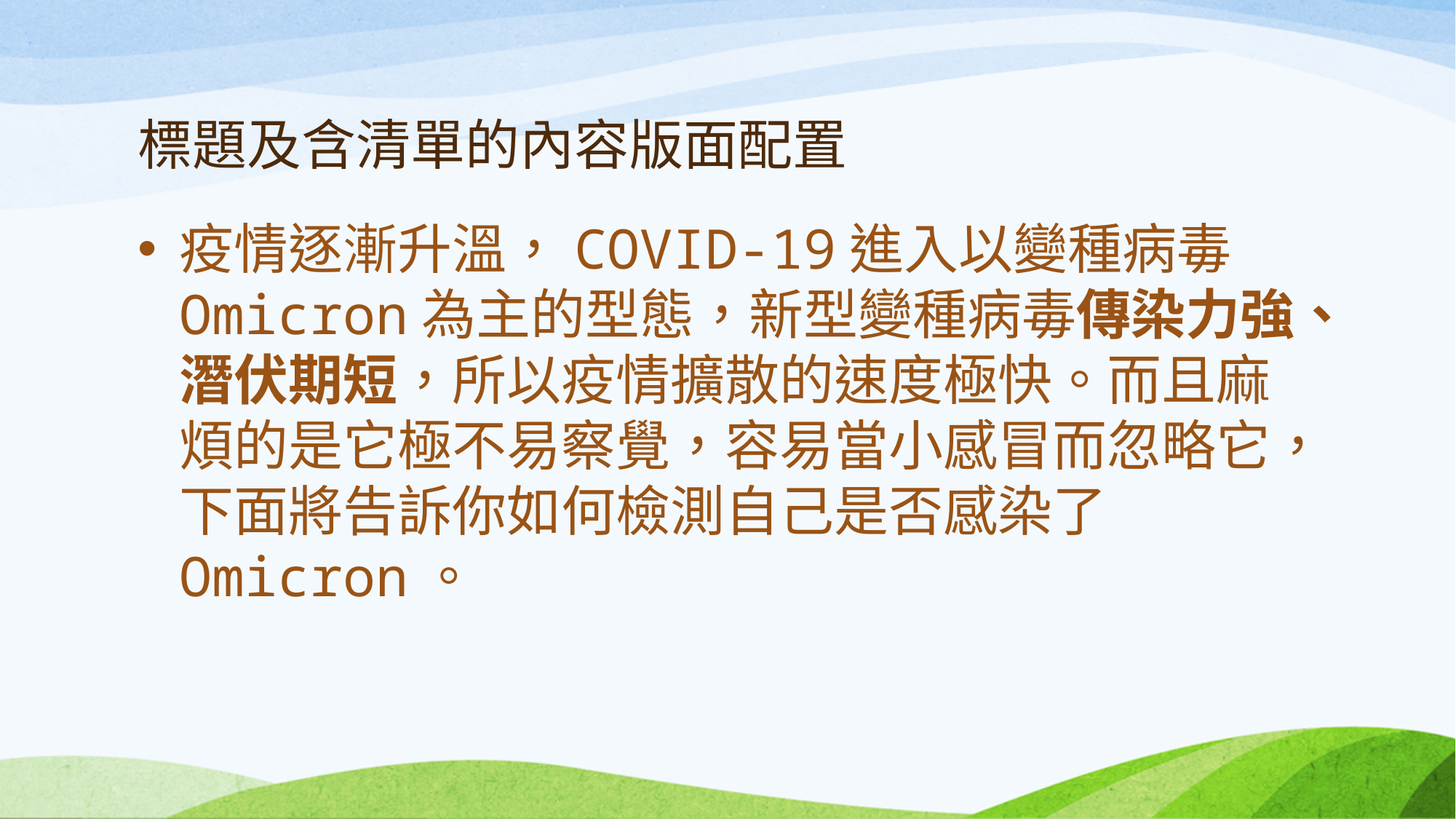

# 標題及含清單的內容版面配置
疫情逐漸升溫，COVID-19進入以變種病毒Omicron為主的型態，新型變種病毒傳染力強、潛伏期短，所以疫情擴散的速度極快。而且麻煩的是它極不易察覺，容易當小感冒而忽略它，下面將告訴你如何檢測自己是否感染了Omicron。